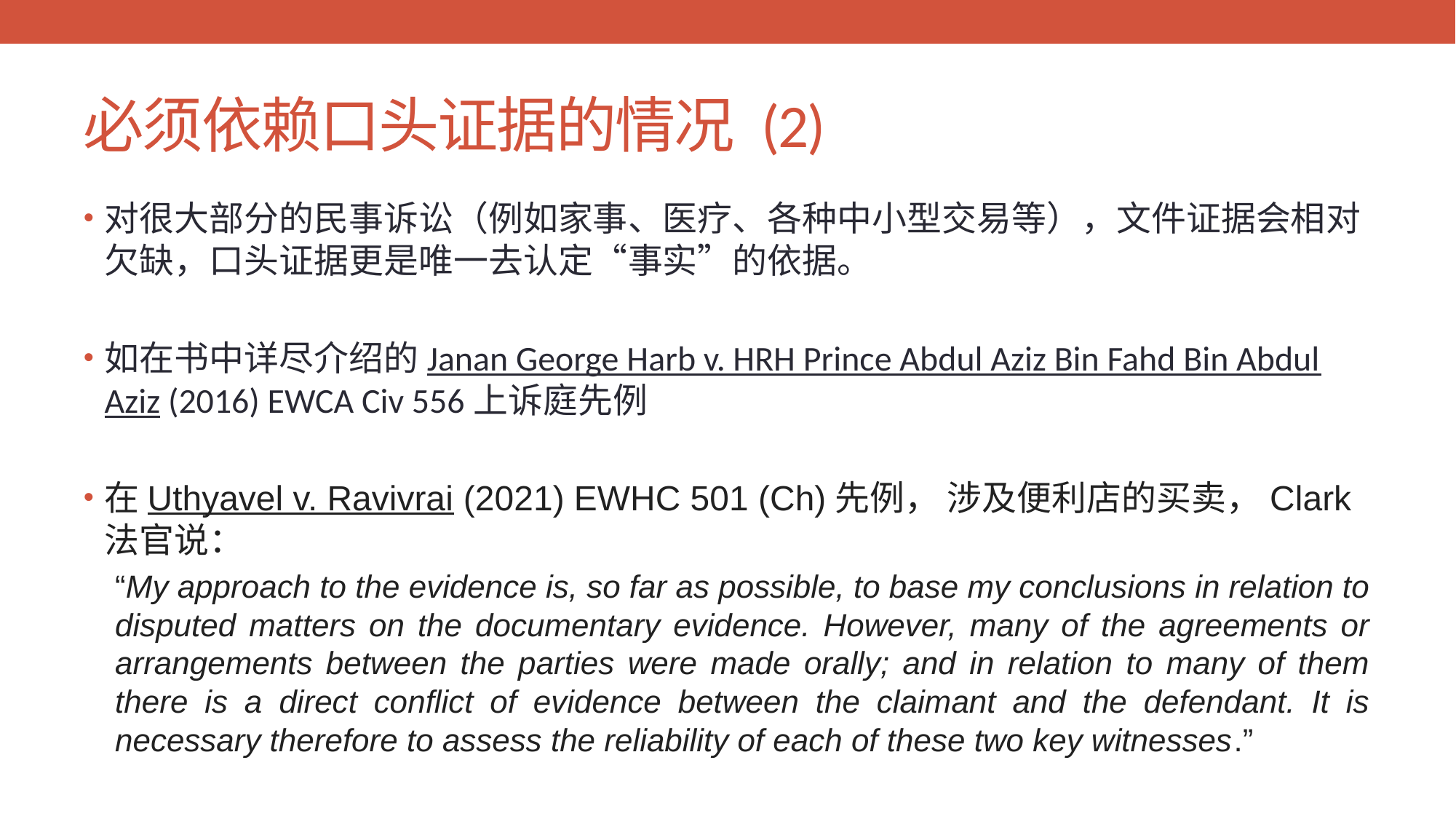

# 必须依赖口头证据的情况 (2)
对很大部分的民事诉讼（例如家事、医疗、各种中小型交易等），文件证据会相对欠缺，口头证据更是唯一去认定“事实”的依据。

如在书中详尽介绍的Janan George Harb v. HRH Prince Abdul Aziz Bin Fahd Bin Abdul Aziz (2016) EWCA Civ 556上诉庭先例

在Uthyavel v. Ravivrai (2021) EWHC 501 (Ch)先例， 涉及便利店的买卖，Clark法官说：
“My approach to the evidence is, so far as possible, to base my conclusions in relation to disputed matters on the documentary evidence. However, many of the agreements or arrangements between the parties were made orally; and in relation to many of them there is a direct conflict of evidence between the claimant and the defendant. It is necessary therefore to assess the reliability of each of these two key witnesses.”